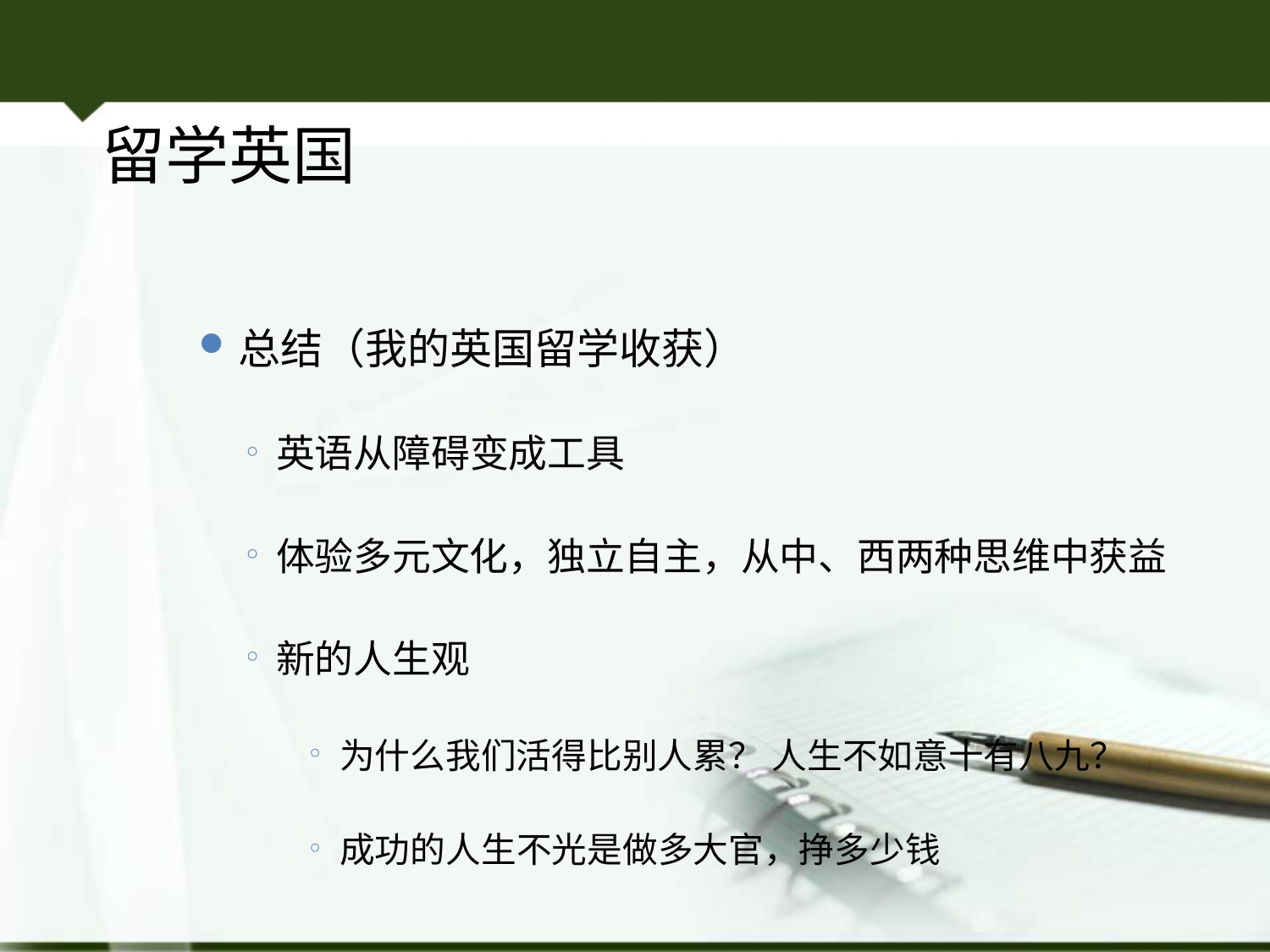

留学英国
总结（我的英国留学收获）
英语从障碍变成工具
体验多元文化，独立自主，从中、西两种思维中获益
新的人生观
为什么我们活得比别人累？ 人生不如意十有八九？
成功的人生不光是做多大官，挣多少钱